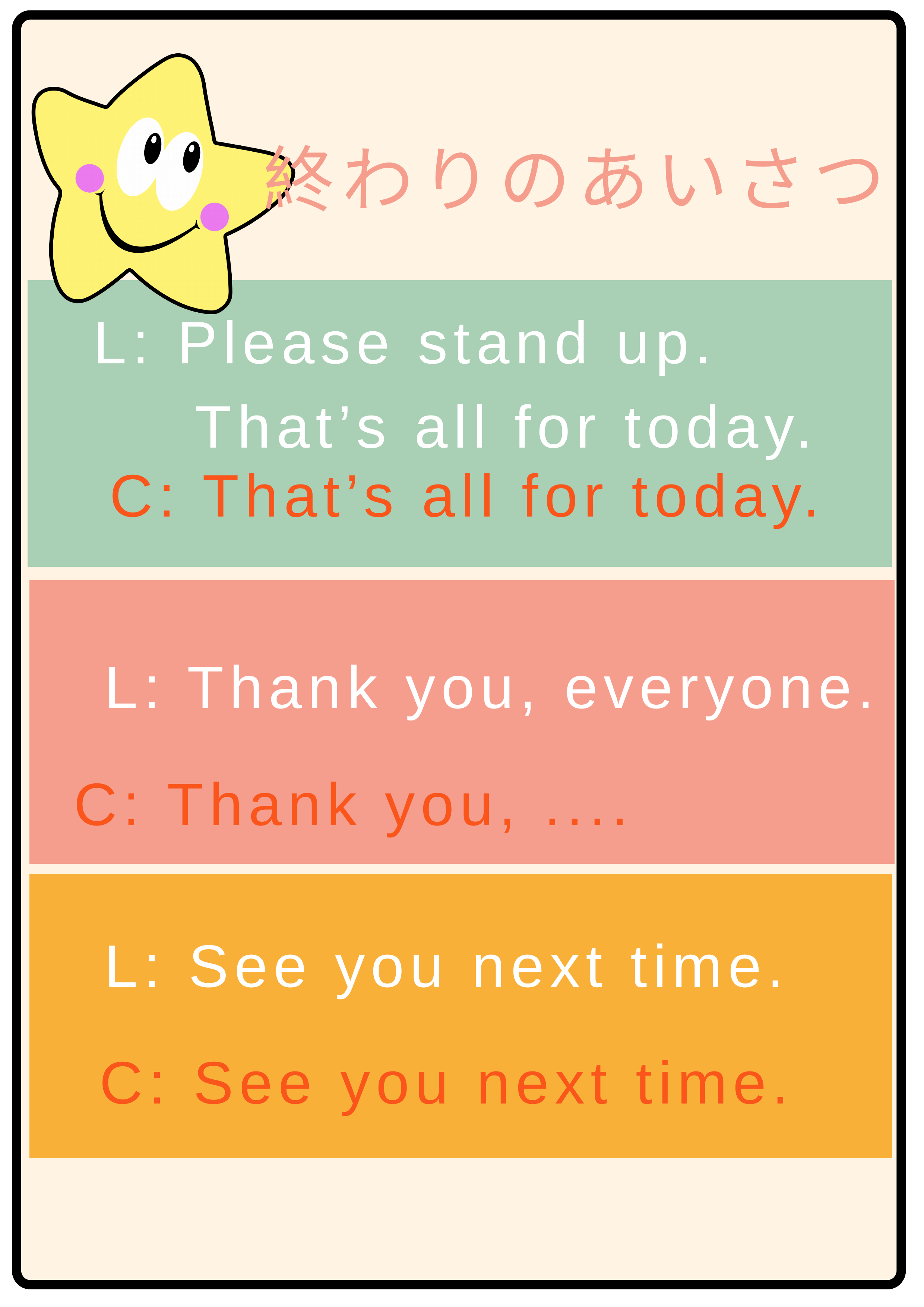

終わりのあいさつ

L: Please stand up.
         That’s all for today.
C: That’s all for today.
L: Thank you, everyone.
C: Thank you, ....

L: See you next time.
C: See you next time.